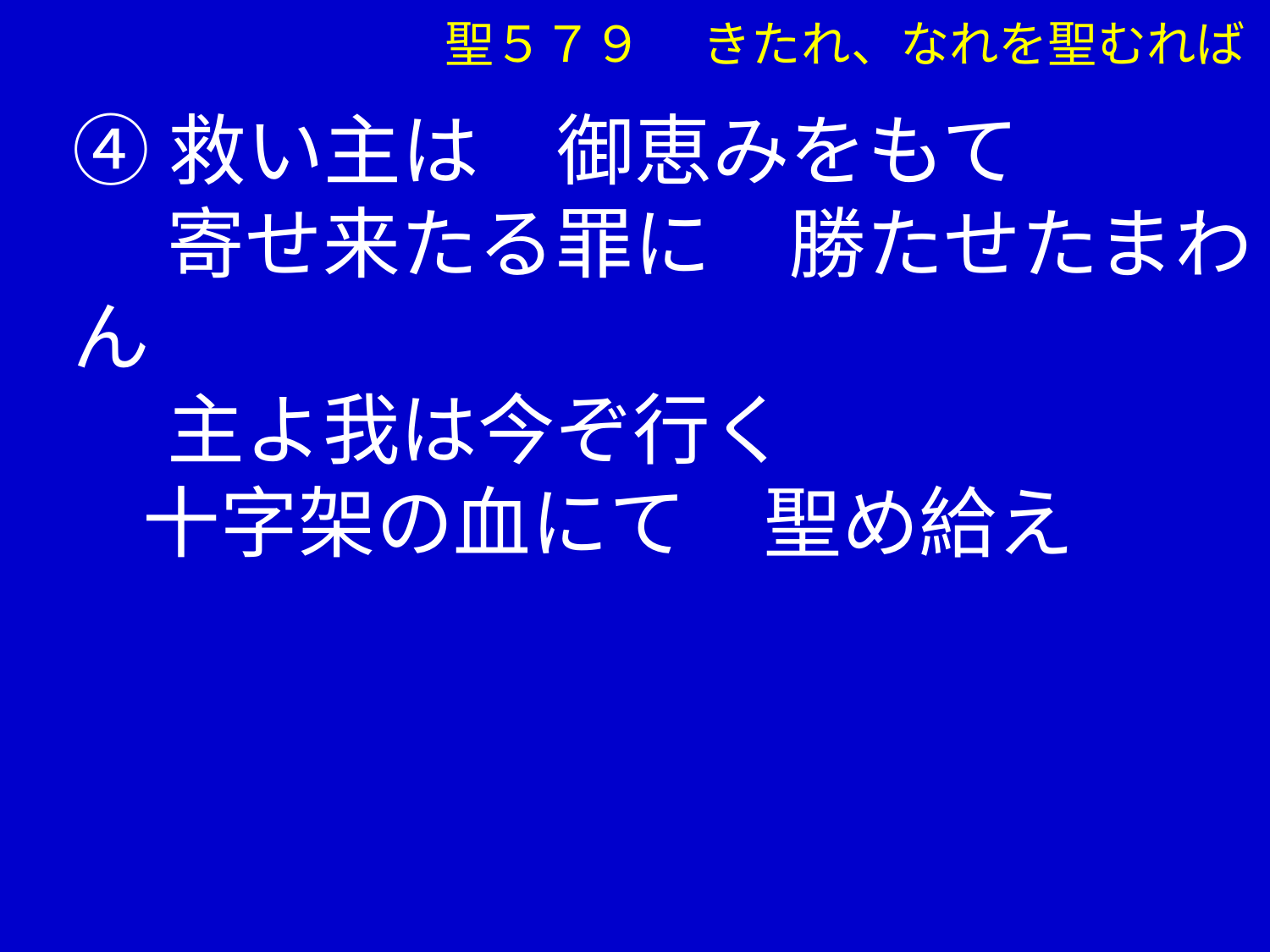

④救い主は　御恵みをもて
　 寄せ来たる罪に　勝たせたまわん
　 主よ我は今ぞ行く
   十字架の血にて　聖め給え
聖５７９　 きたれ、なれを聖むれば